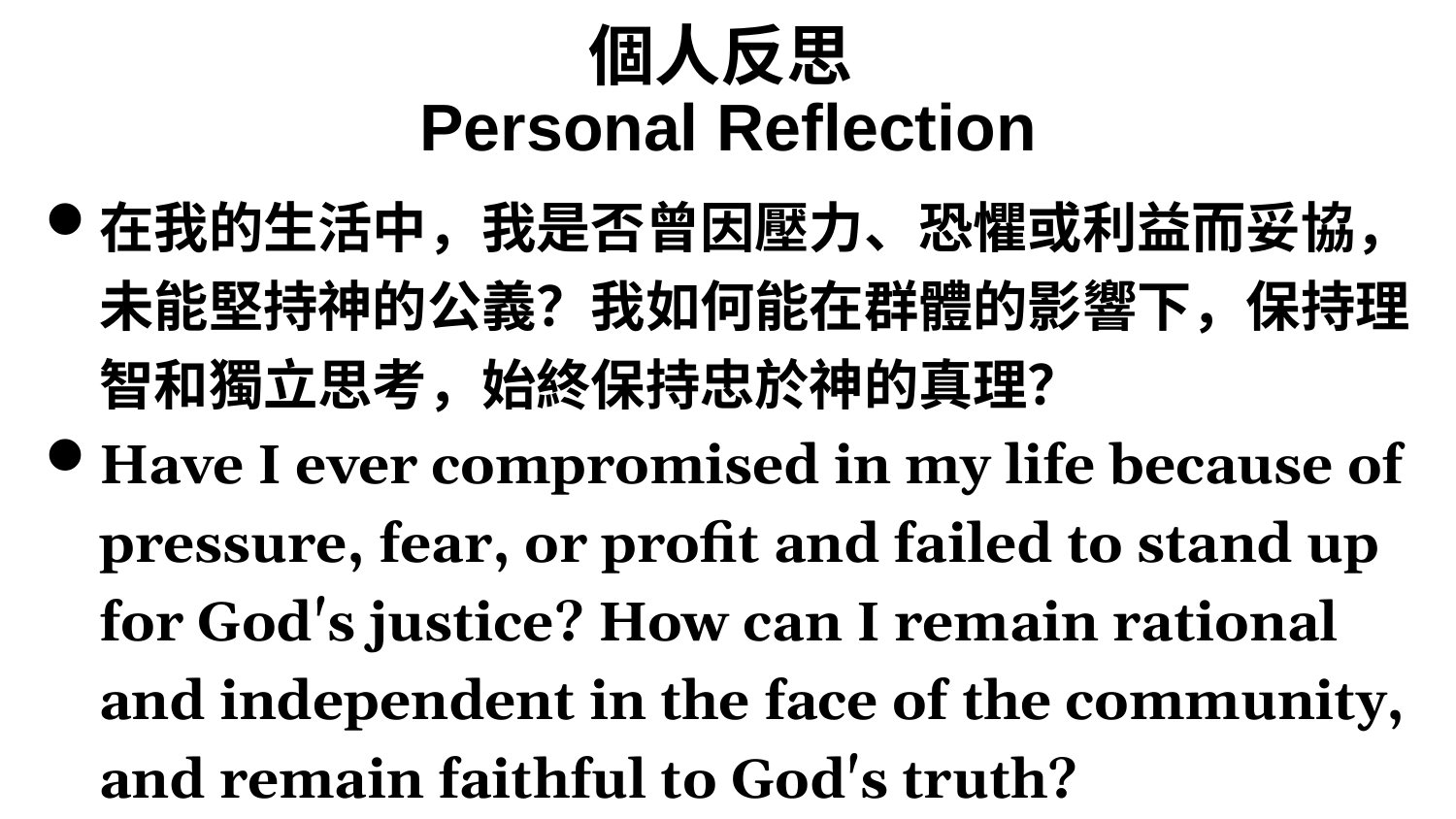

# 個人反思 Personal Reflection
在我的生活中，我是否曾因壓力、恐懼或利益而妥協，未能堅持神的公義？我如何能在群體的影響下，保持理智和獨立思考，始終保持忠於神的真理？
Have I ever compromised in my life because of pressure, fear, or profit and failed to stand up for God's justice? How can I remain rational and independent in the face of the community, and remain faithful to God's truth?